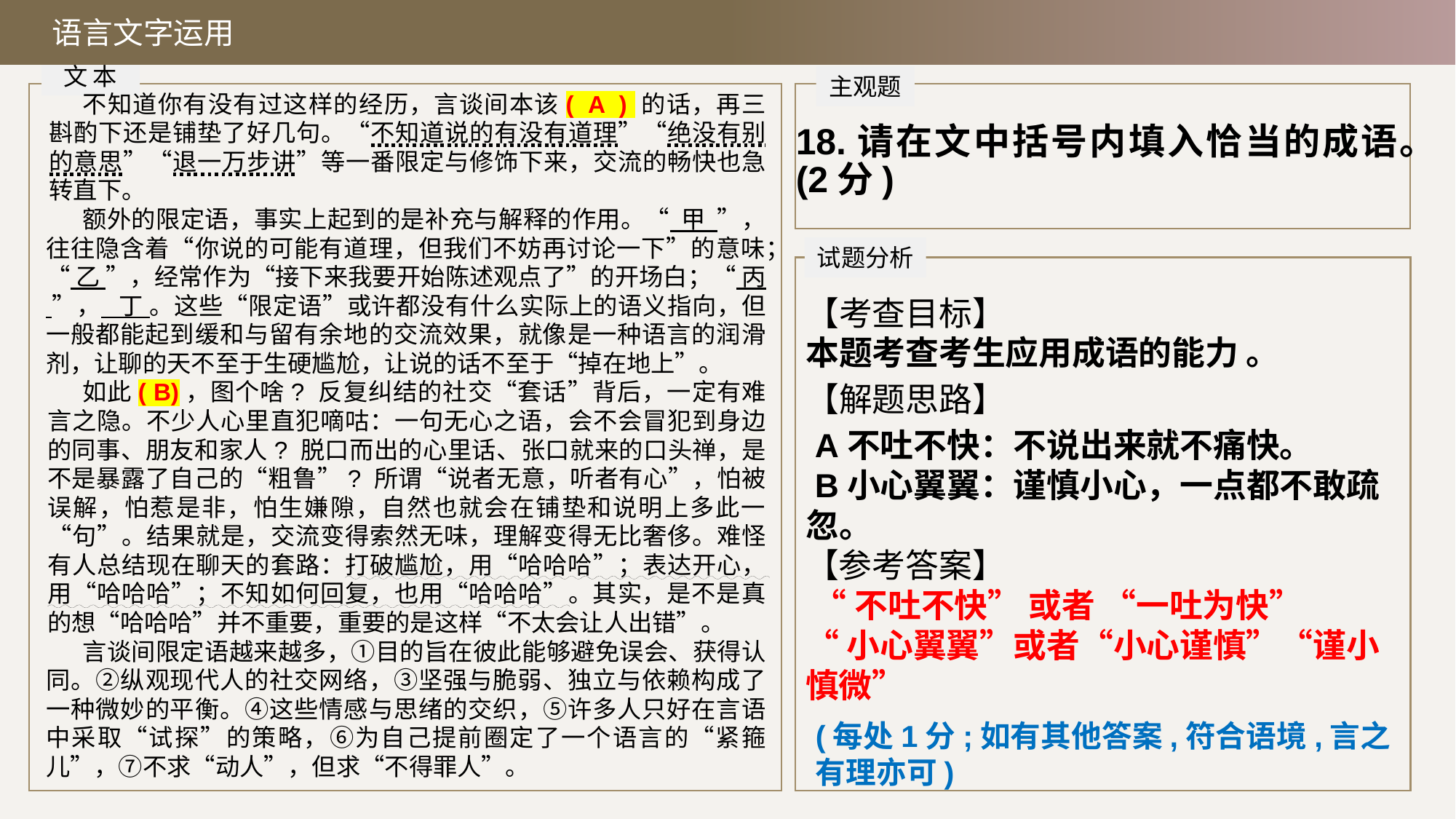

语言文字运用
 文 本
主观题
不知道你有没有过这样的经历，言谈间本该(  A  ) 的话，再三斟酌下还是铺垫了好几句。“不知道说的有没有道理”“绝没有别的意思”“退一万步讲”等一番限定与修饰下来，交流的畅快也急转直下。
额外的限定语，事实上起到的是补充与解释的作用。“  甲  ”，往往隐含着“你说的可能有道理，但我们不妨再讨论一下”的意味；“ 乙 ”，经常作为“接下来我要开始陈述观点了”的开场白；“ 丙 ”，   丁 。这些“限定语”或许都没有什么实际上的语义指向，但一般都能起到缓和与留有余地的交流效果，就像是一种语言的润滑剂，让聊的天不至于生硬尴尬，让说的话不至于“掉在地上”。
如此( B)，图个啥? 反复纠结的社交“套话”背后，一定有难言之隐。不少人心里直犯嘀咕：一句无心之语，会不会冒犯到身边的同事、朋友和家人? 脱口而出的心里话、张口就来的口头禅，是不是暴露了自己的“粗鲁”? 所谓“说者无意，听者有心”，怕被误解，怕惹是非，怕生嫌隙，自然也就会在铺垫和说明上多此一“句”。结果就是，交流变得索然无味，理解变得无比奢侈。难怪有人总结现在聊天的套路：打破尴尬，用“哈哈哈”；表达开心，用“哈哈哈”；不知如何回复，也用“哈哈哈”。其实，是不是真的想“哈哈哈”并不重要，重要的是这样“不太会让人出错”。
言谈间限定语越来越多，①目的旨在彼此能够避免误会、获得认同。②纵观现代人的社交网络，③坚强与脆弱、独立与依赖构成了一种微妙的平衡。④这些情感与思绪的交织，⑤许多人只好在言语中采取“试探”的策略，⑥为自己提前圈定了一个语言的“紧箍儿”，⑦不求“动人”，但求“不得罪人”。

18.请在文中括号内填入恰当的成语。(2分)
试题分析

【考查目标】
本题考查考生应用成语的能力 。

【解题思路】
 A不吐不快：不说出来就不痛快。
 B小心翼翼：谨慎小心，一点都不敢疏忽。‌
【参考答案】
 “不吐不快” 或者 “一吐为快”
“小心翼翼”或者“小心谨慎”“谨小慎微”
(每处1分;如有其他答案,符合语境,言之有理亦可)